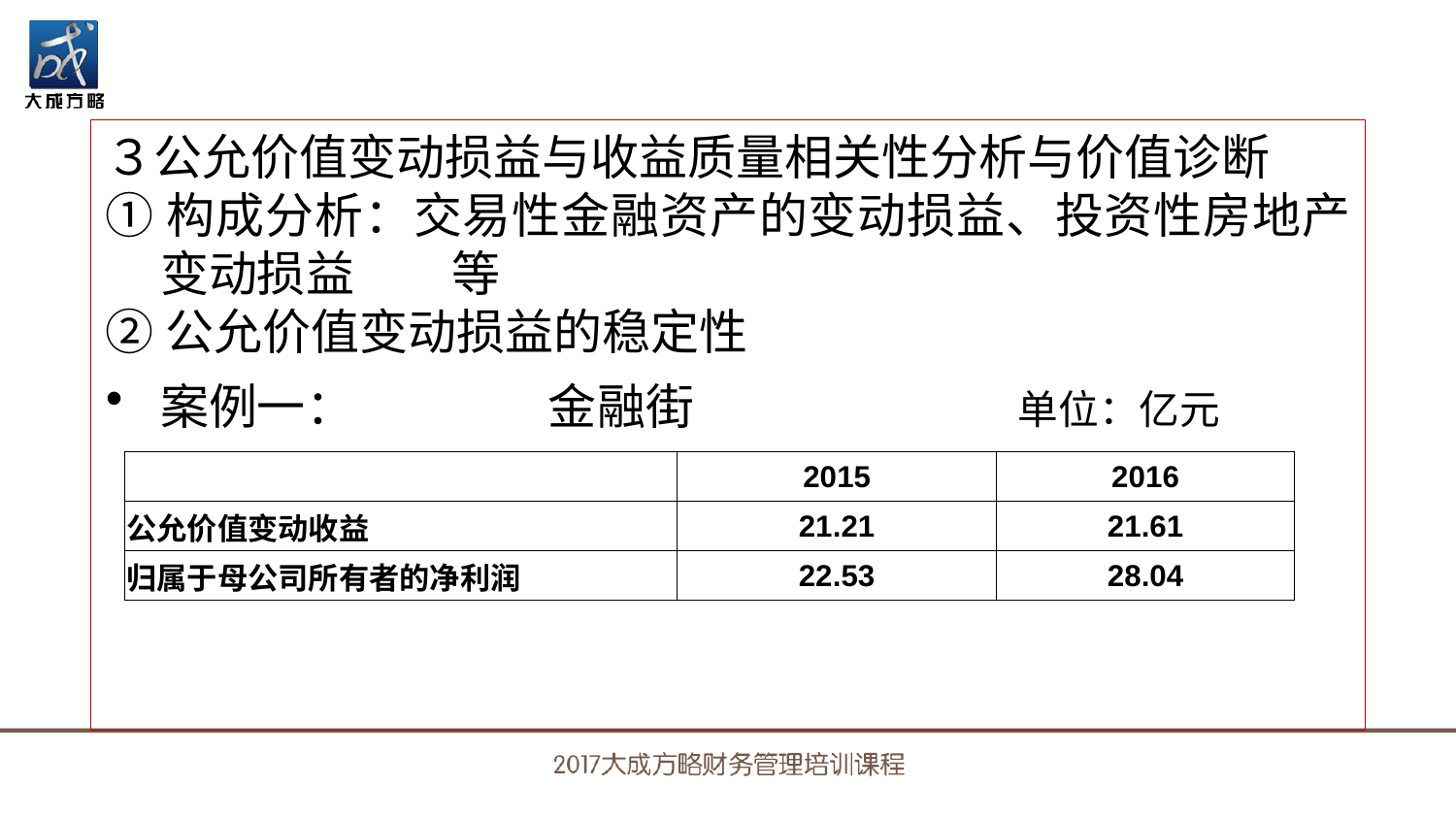

３公允价值变动损益与收益质量相关性分析与价值诊断
①构成分析：交易性金融资产的变动损益、投资性房地产变动损益　　等
②公允价值变动损益的稳定性
案例一：　　　　金融街　　　　　单位：亿元
|  | 2015 | 2016 |
| --- | --- | --- |
| 公允价值变动收益 | 21.21 | 21.61 |
| 归属于母公司所有者的净利润 | 22.53 | 28.04 |